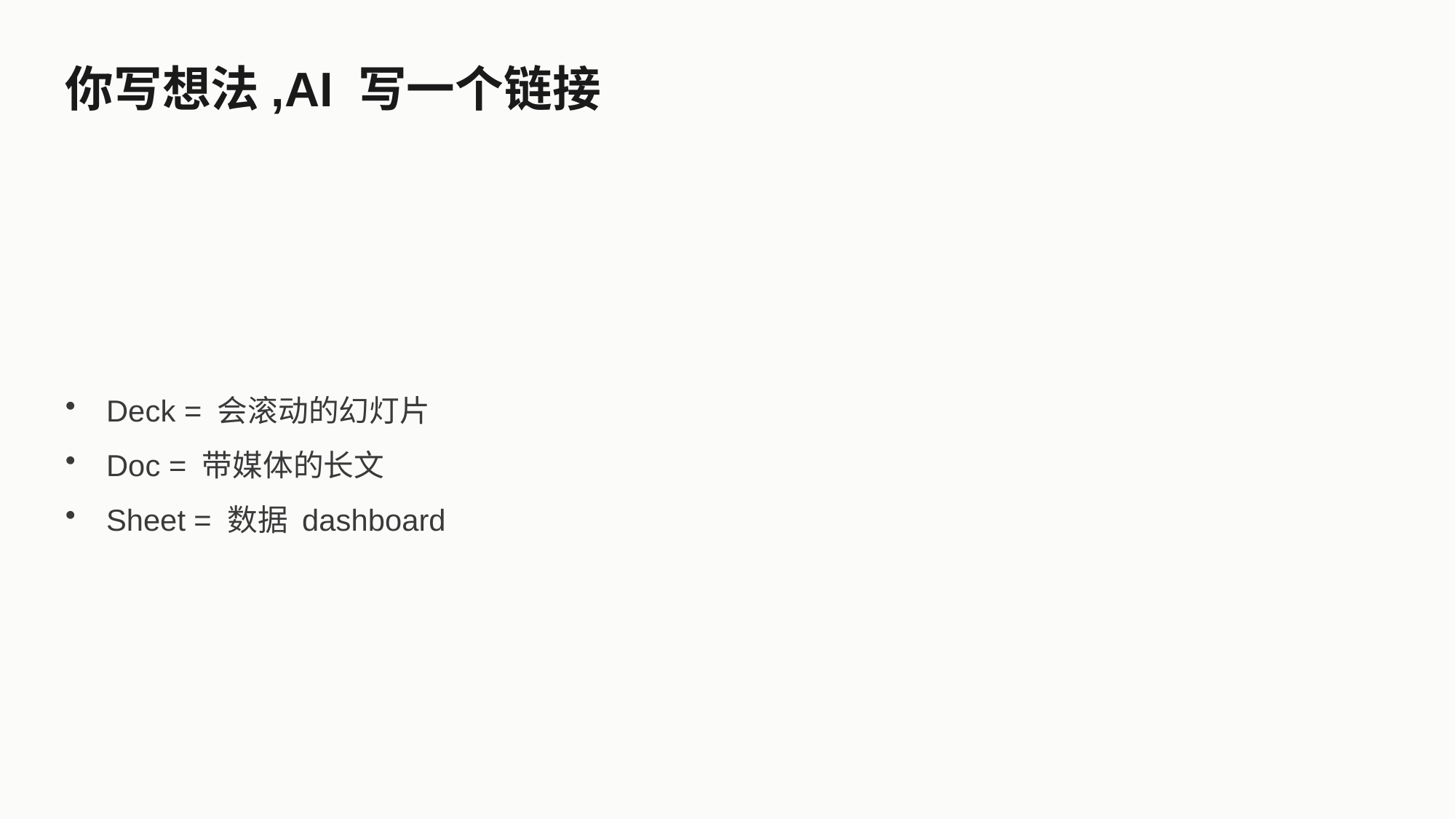

你写想法,AI 写一个链接
Deck = 会滚动的幻灯片
Doc = 带媒体的长文
Sheet = 数据 dashboard